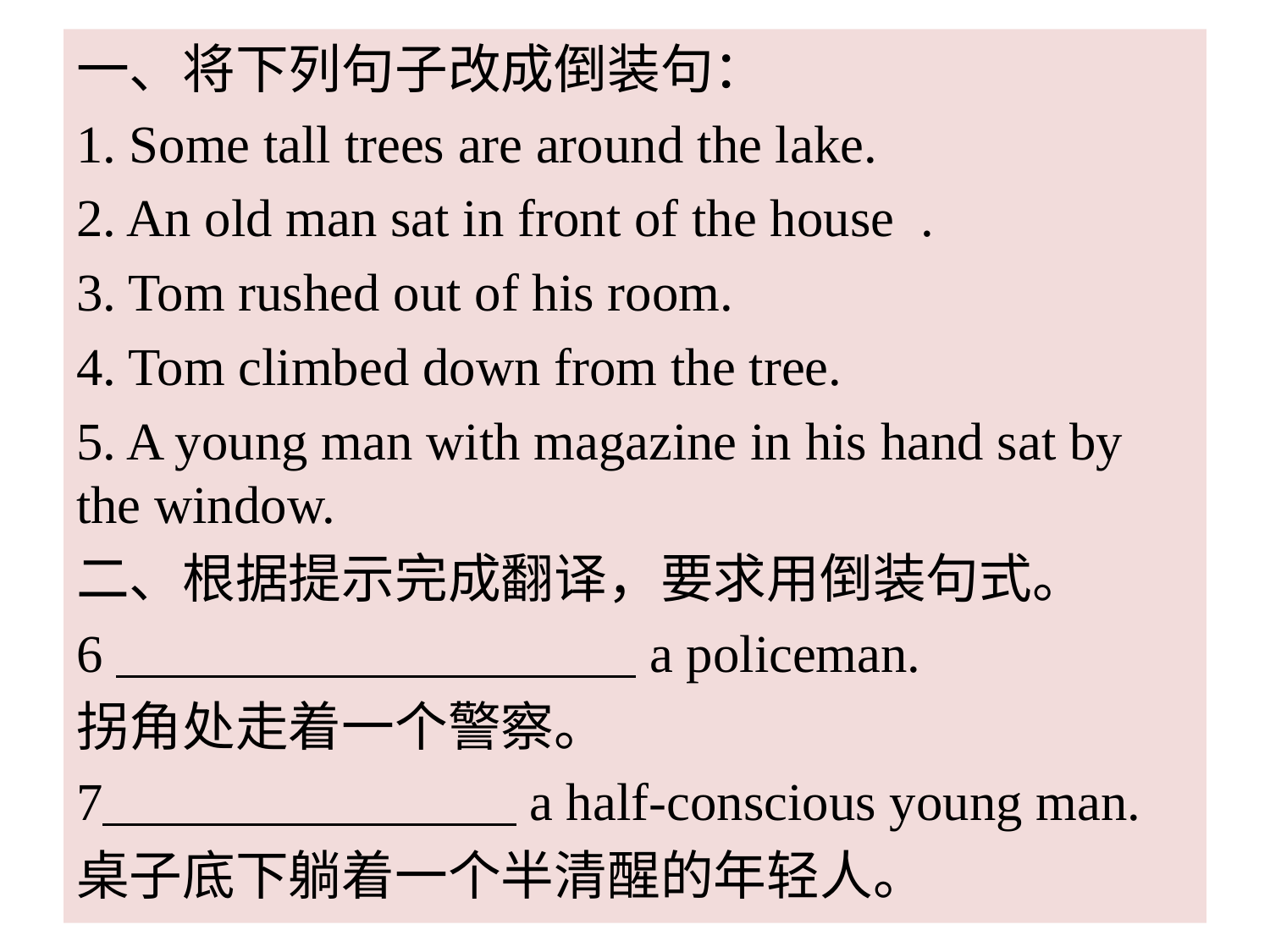

一、将下列句子改成倒装句：
1. Some tall trees are around the lake.
2. An old man sat in front of the house  .
3. Tom rushed out of his room.
4. Tom climbed down from the tree.
5. A young man with magazine in his hand sat by the window.
二、根据提示完成翻译，要求用倒装句式。
6                                         a policeman.
拐角处走着一个警察。
7                                a half-conscious young man.
桌子底下躺着一个半清醒的年轻人。